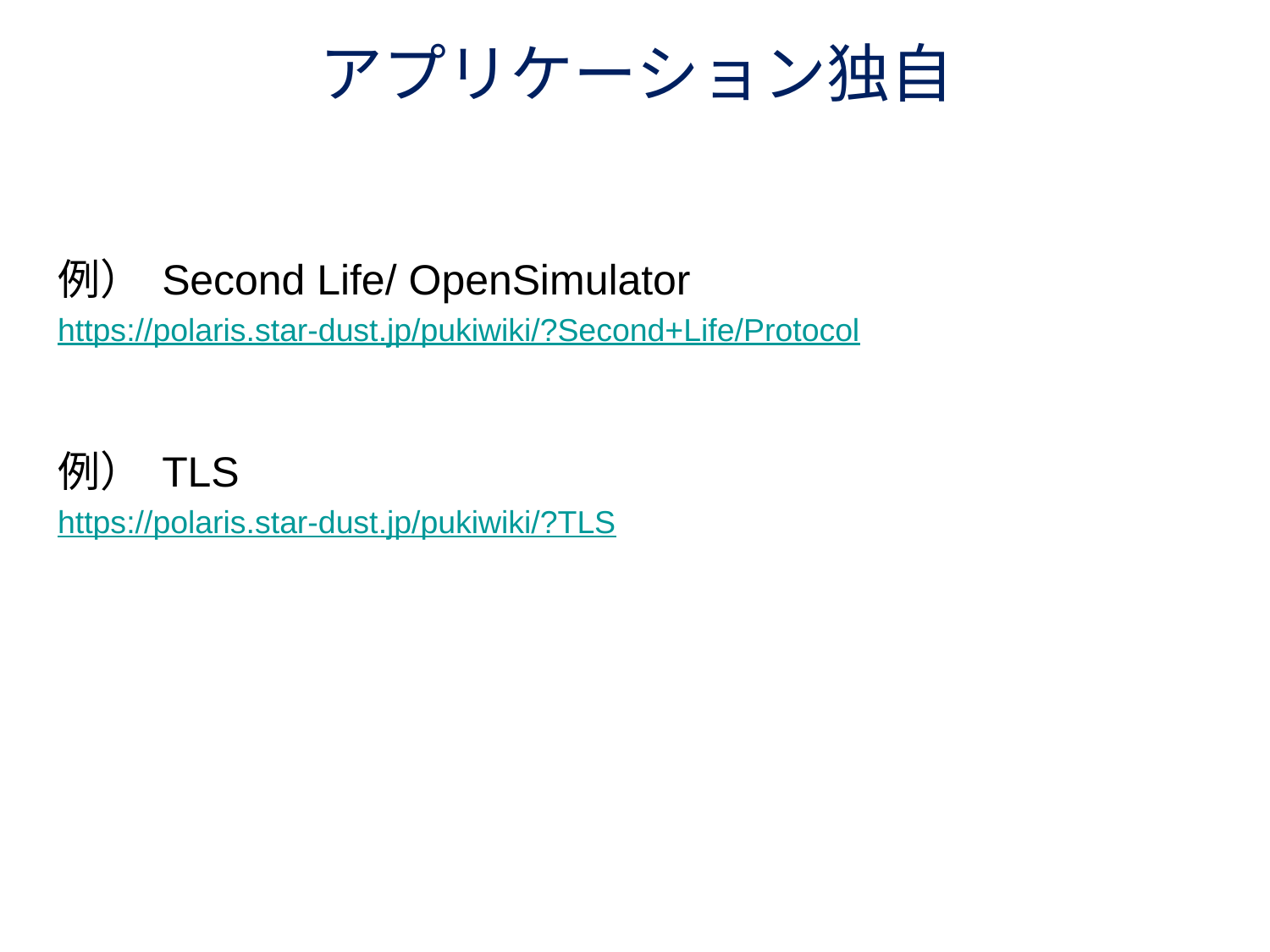

# アプリケーション独自
例） Second Life/ OpenSimulator
https://polaris.star-dust.jp/pukiwiki/?Second+Life/Protocol

例） TLS
https://polaris.star-dust.jp/pukiwiki/?TLS